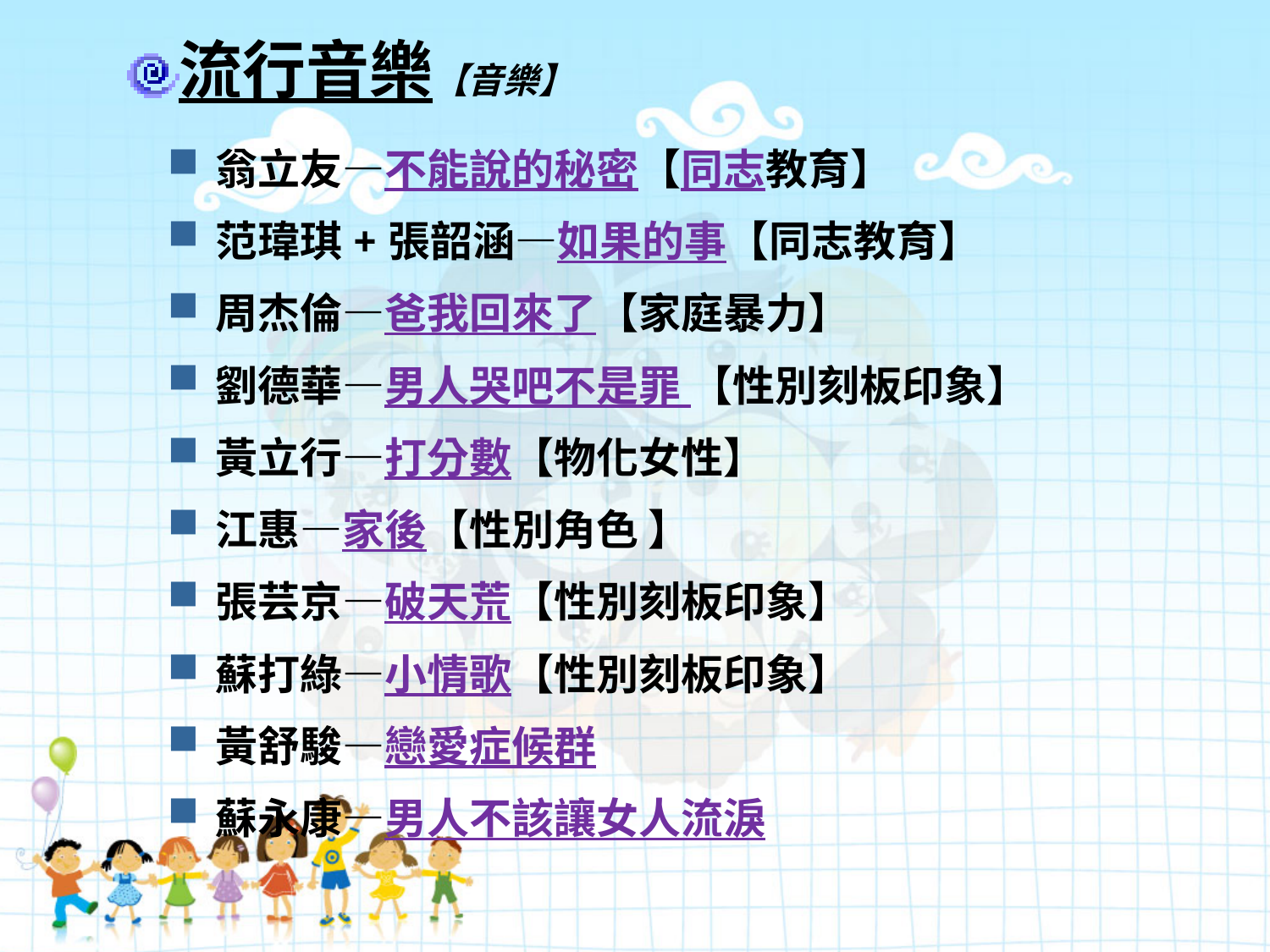

# 流行音樂【音樂】
翁立友—不能說的秘密【同志教育】
范瑋琪+張韶涵—如果的事【同志教育】
周杰倫—爸我回來了【家庭暴力】
劉德華—男人哭吧不是罪 【性別刻板印象】
黃立行—打分數【物化女性】
江惠—家後【性別角色 】
張芸京—破天荒【性別刻板印象】
蘇打綠—小情歌【性別刻板印象】
黃舒駿—戀愛症候群
蘇永康—男人不該讓女人流淚